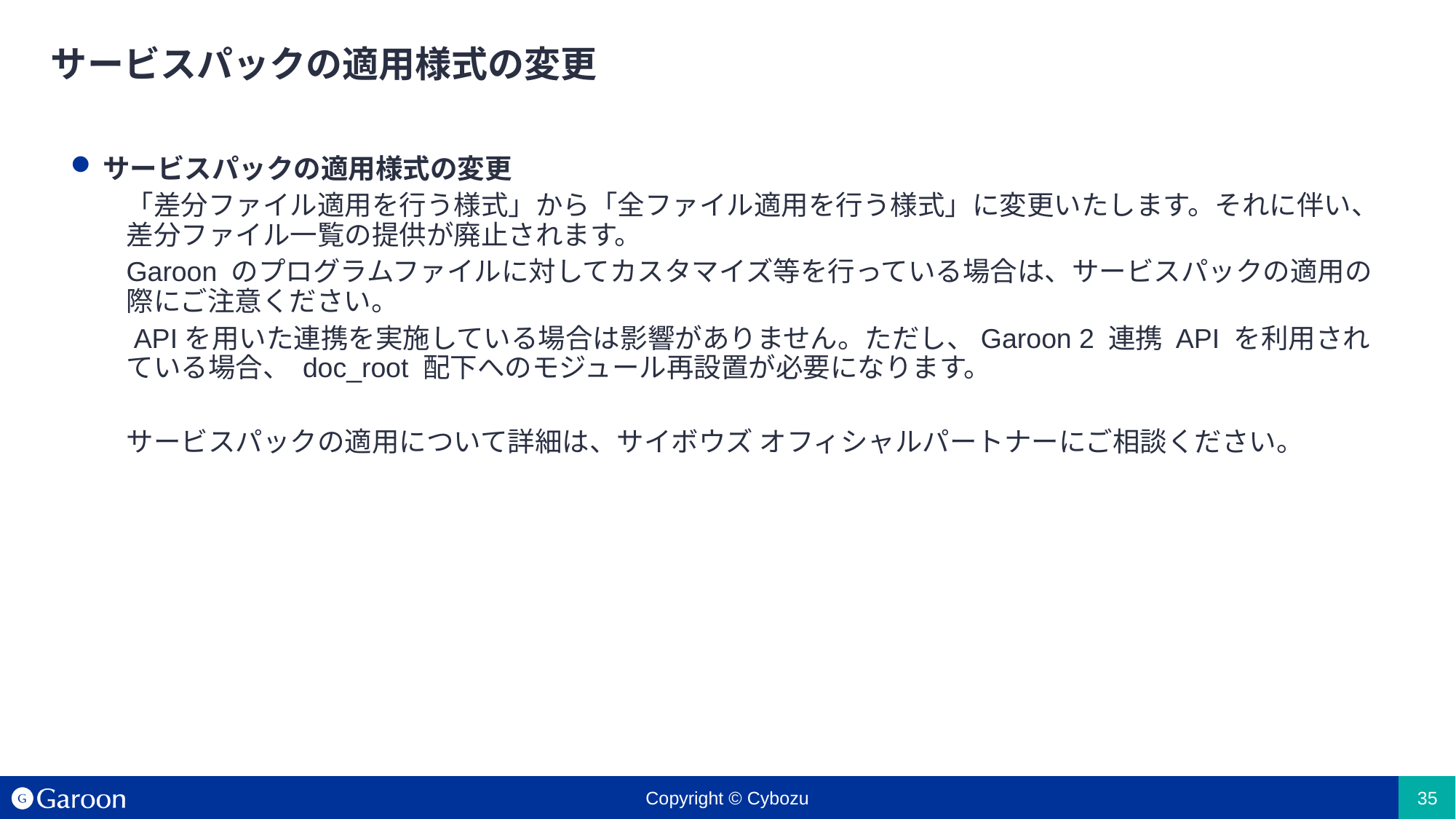

# サービスパックの適用様式の変更
サービスパックの適用様式の変更
「差分ファイル適用を行う様式」から「全ファイル適用を行う様式」に変更いたします。それに伴い、差分ファイル一覧の提供が廃止されます。
Garoon のプログラムファイルに対してカスタマイズ等を行っている場合は、サービスパックの適用の際にご注意ください。
 APIを用いた連携を実施している場合は影響がありません。ただし、Garoon 2 連携 API を利用されている場合、 doc_root 配下へのモジュール再設置が必要になります。

サービスパックの適用について詳細は、サイボウズ オフィシャルパートナーにご相談ください。